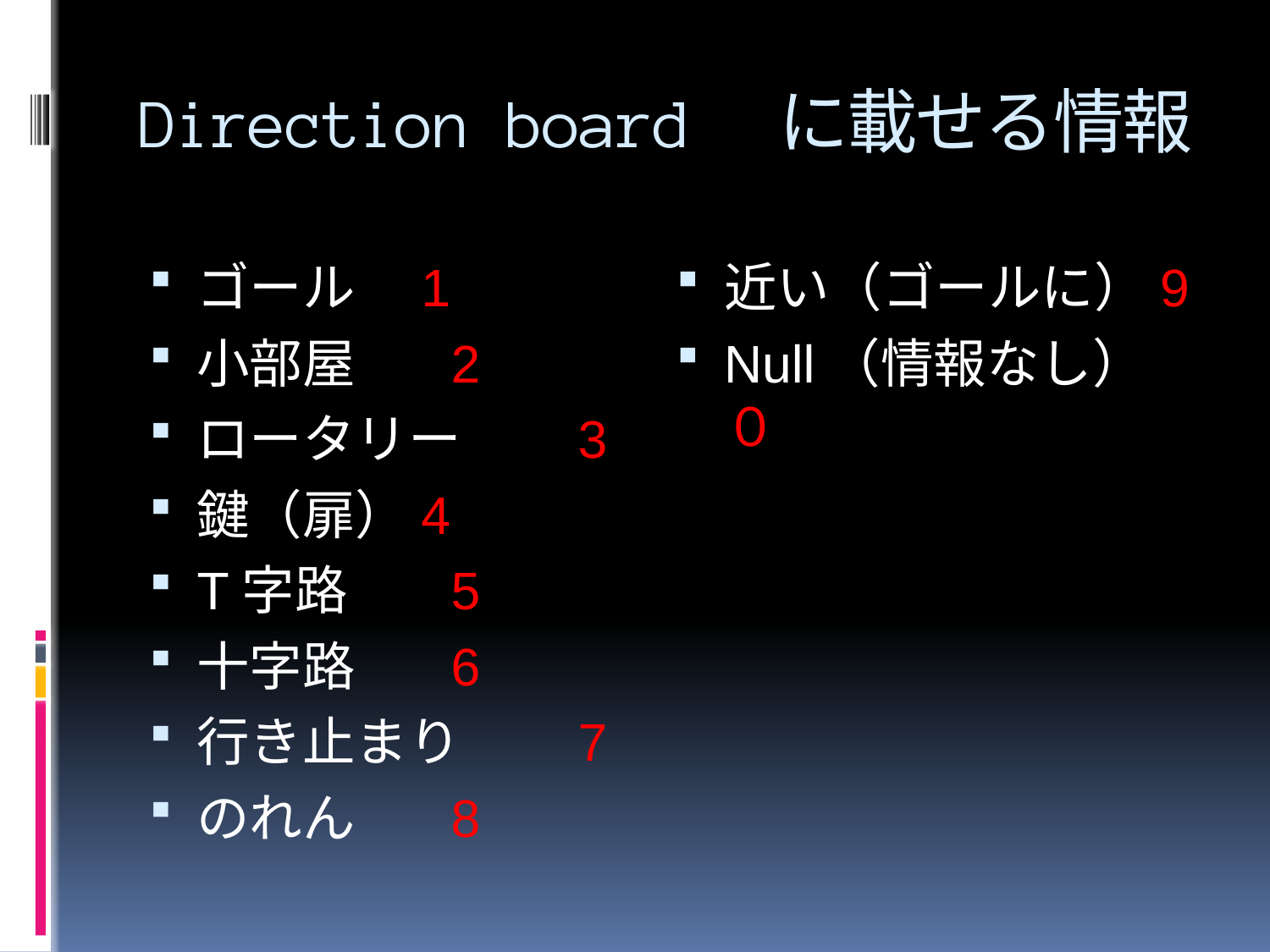

# Direction board　に載せる情報
ゴール　1
小部屋	2
ロータリー	3
鍵（扉）4
T字路	5
十字路	6
行き止まり	7
のれん	8
近い（ゴールに）9
Null（情報なし）０